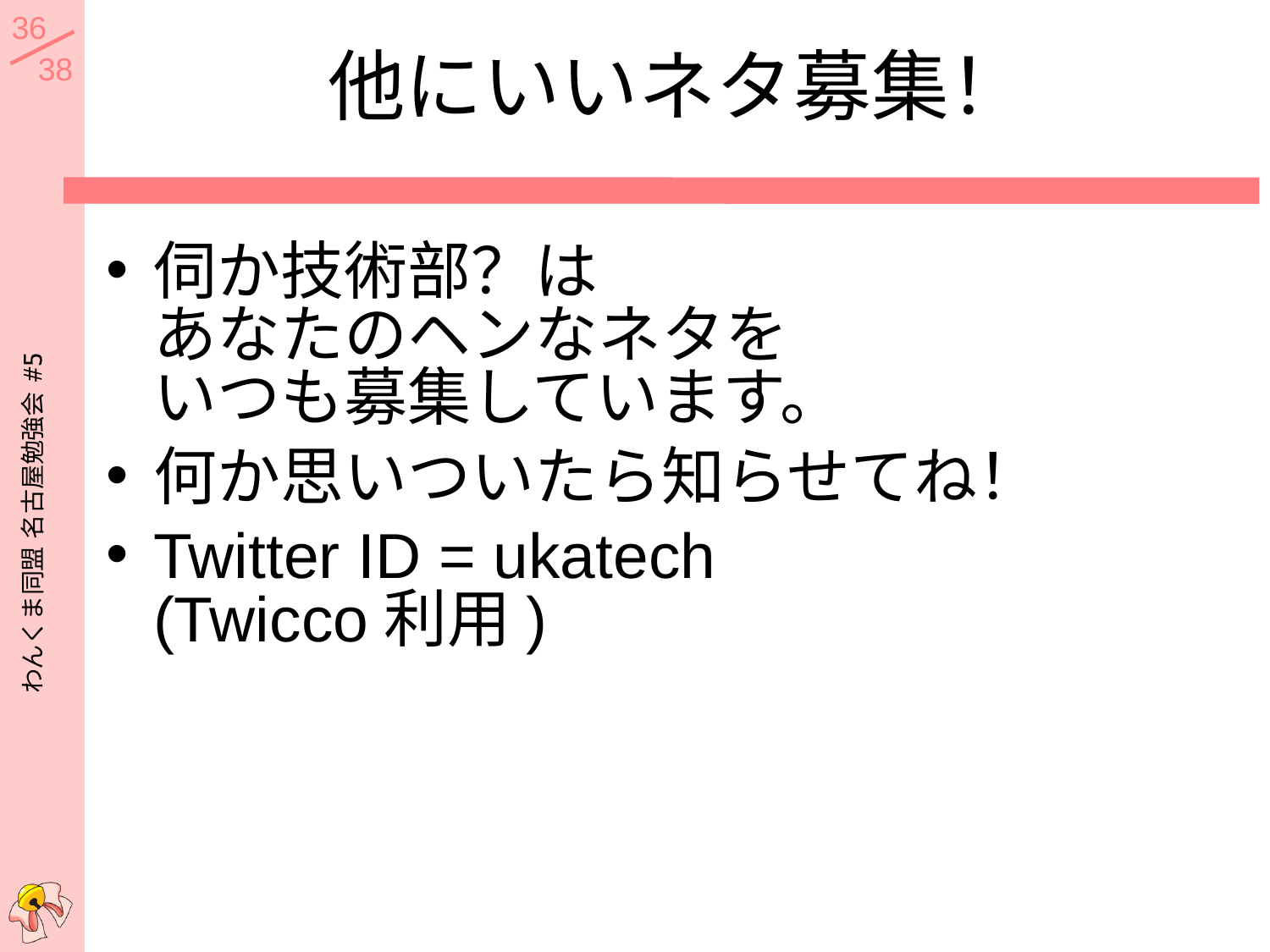

# 他にいいネタ募集！
伺か技術部？は
あなたのヘンなネタを
いつも募集しています。
何か思いついたら知らせてね！
Twitter ID = ukatech
(Twicco利用)
わんくま同盟 名古屋勉強会 #5